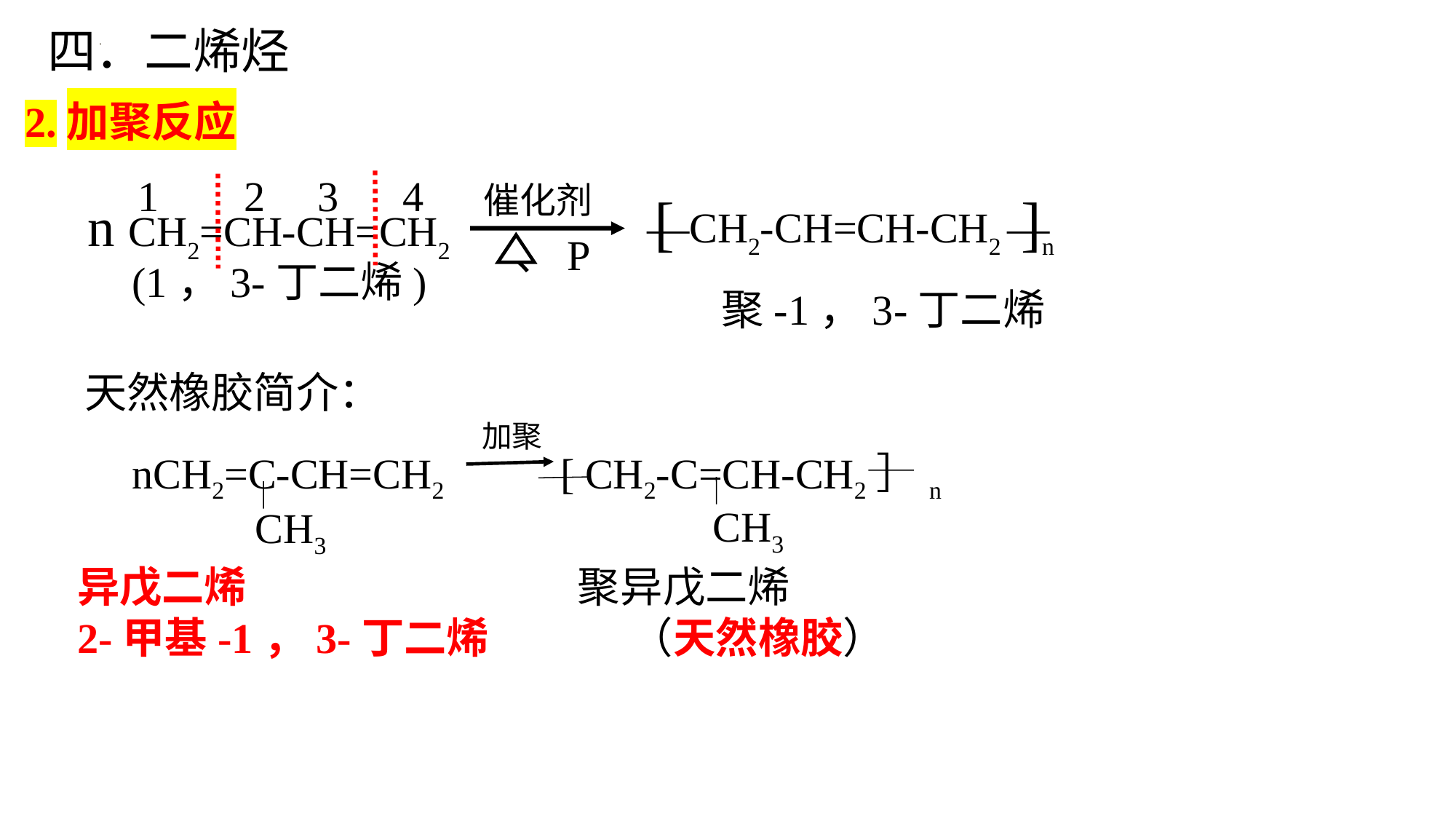

四．二烯烃
2.加聚反应
1        2     3      4

催化剂
、P

n CH2=CH-CH=CH2

[                       ]n
—CH2-CH=CH-CH2 —
(1，3-丁二烯)
聚-1，3-丁二烯
天然橡胶简介：
加聚

nCH2=C-CH=CH2           [ CH2-C=CH-CH2］n

CH3
CH3
异戊二烯                                   聚异戊二烯
2-甲基-1，3-丁二烯               （天然橡胶）